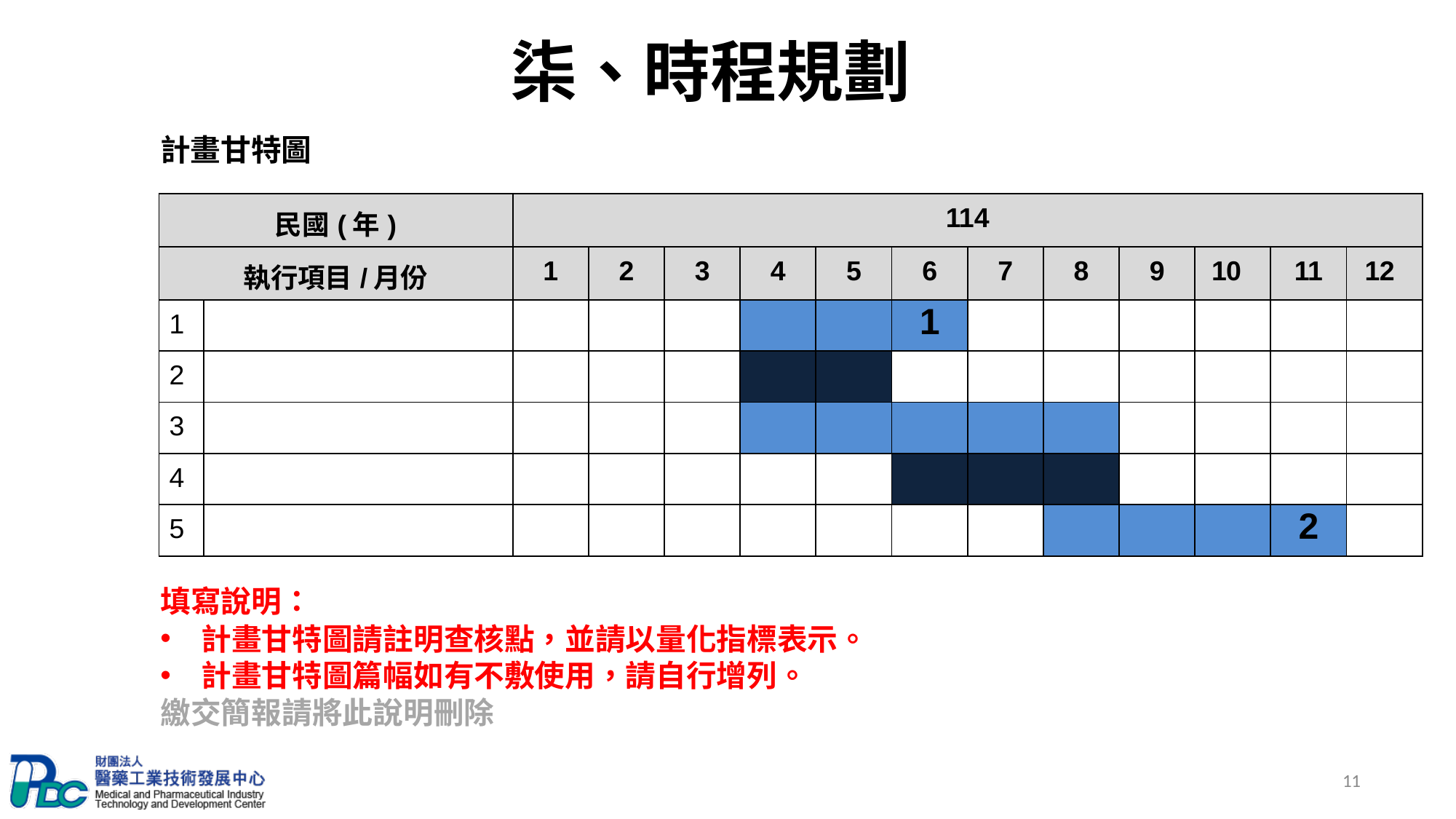

柒、時程規劃
計畫甘特圖
| 民國(年) |  | 114 |  |  |  |  |  |  |  |  |  |  |  |
| --- | --- | --- | --- | --- | --- | --- | --- | --- | --- | --- | --- | --- | --- |
| 執行項目/月份 |  | 1 | 2 | 3 | 4 | 5 | 6 | 7 | 8 | 9 | 10 | 11 | 12 |
| 1 |  |  |  |  |  |  | 1 |  |  |  |  |  |  |
| 2 |  |  |  |  |  |  |  |  |  |  |  |  |  |
| 3 |  |  |  |  |  |  |  |  |  |  |  |  |  |
| 4 |  |  |  |  |  |  |  |  |  |  |  |  |  |
| 5 |  |  |  |  |  |  |  |  |  |  |  | 2 |  |
填寫說明：
計畫甘特圖請註明查核點，並請以量化指標表示。
計畫甘特圖篇幅如有不敷使用，請自行增列。
繳交簡報請將此說明刪除
11